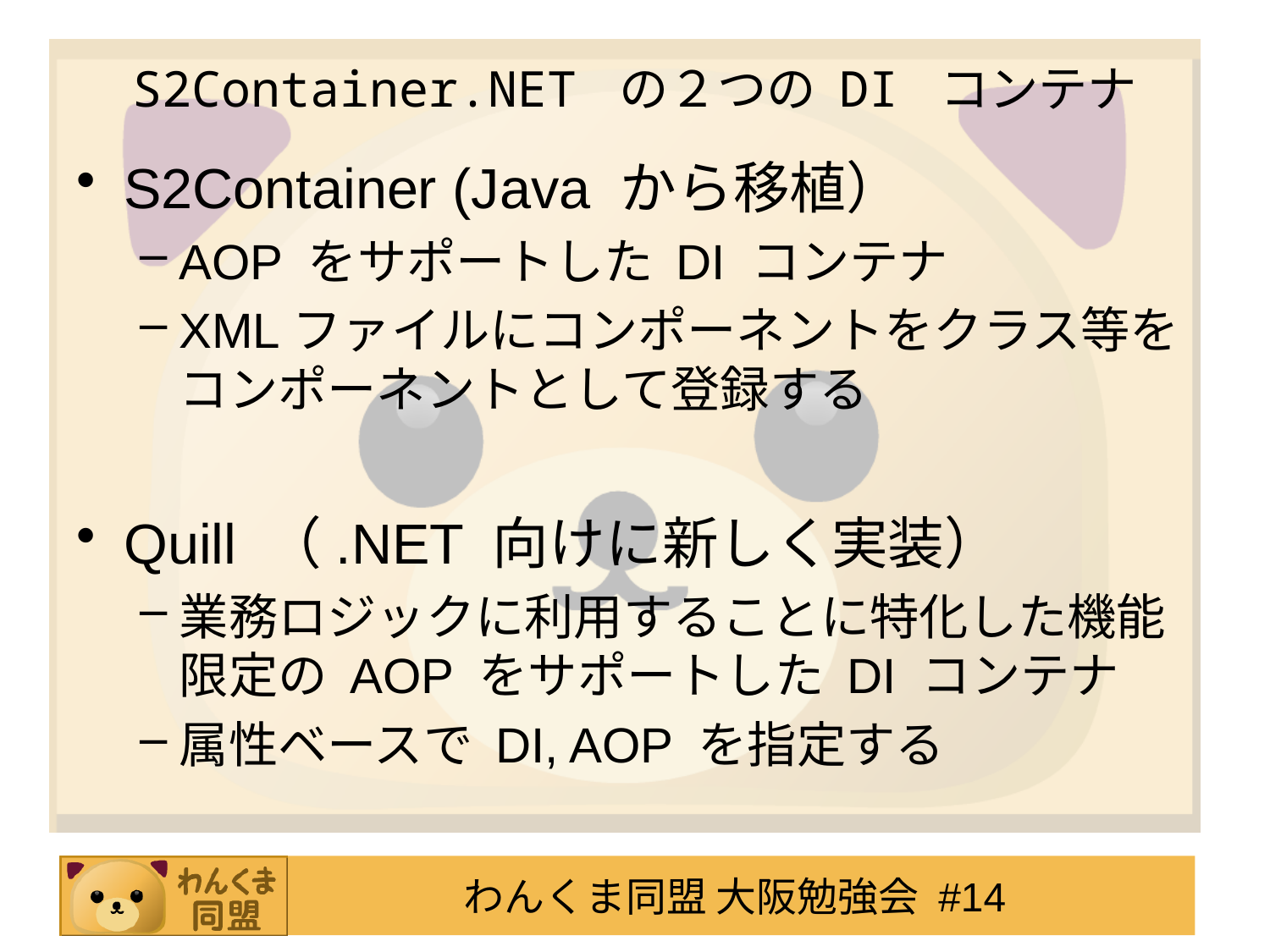

# S2Container.NET の２つの DI コンテナ
S2Container (Java から移植）
AOP をサポートした DI コンテナ
XMLファイルにコンポーネントをクラス等をコンポーネントとして登録する

Quill （.NET 向けに新しく実装）
業務ロジックに利用することに特化した機能限定の AOP をサポートした DI コンテナ
属性ベースで DI, AOP を指定する